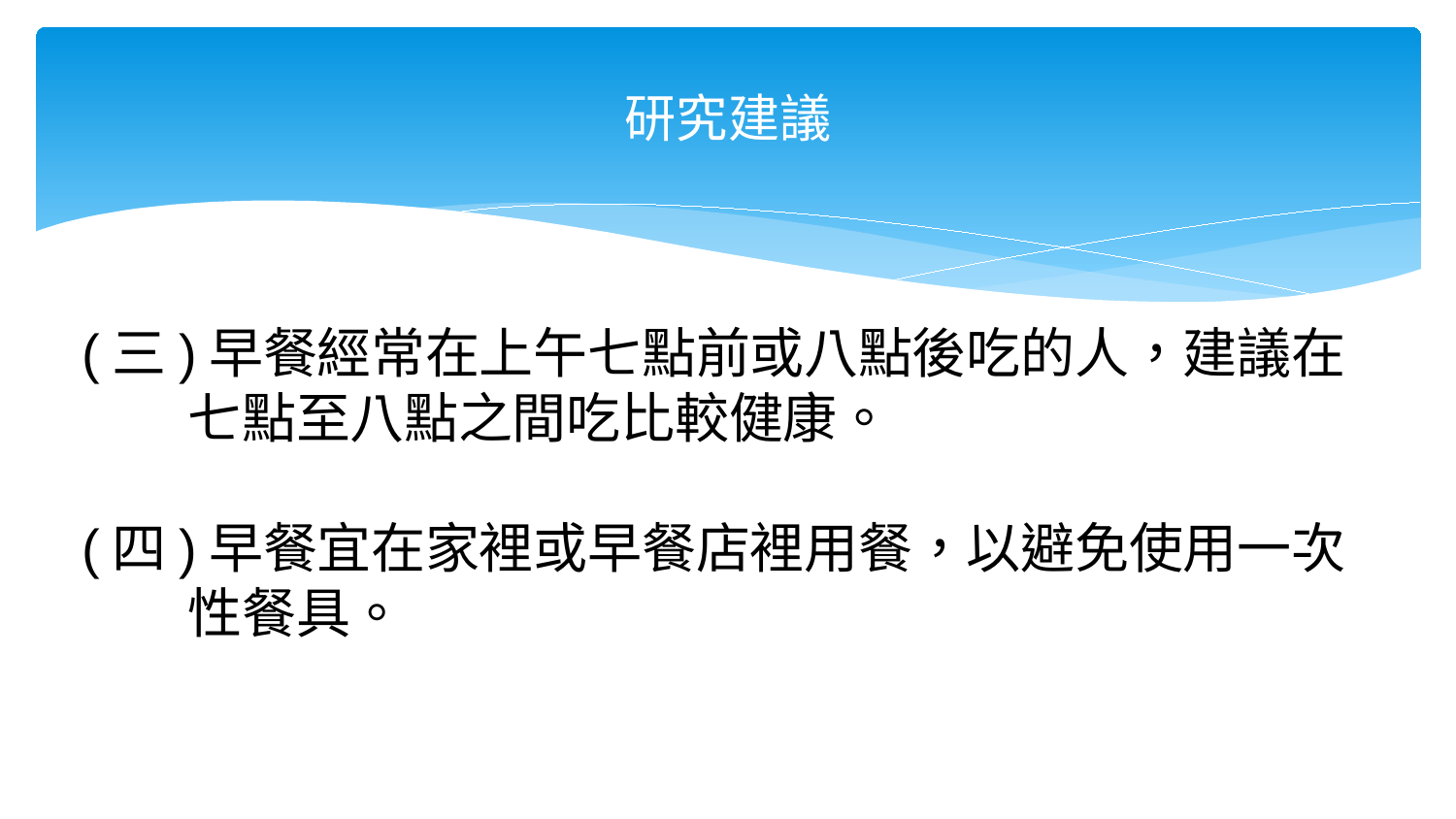

# 研究建議

(三)早餐經常在上午七點前或八點後吃的人，建議在七點至八點之間吃比較健康。

(四)早餐宜在家裡或早餐店裡用餐，以避免使用一次性餐具。